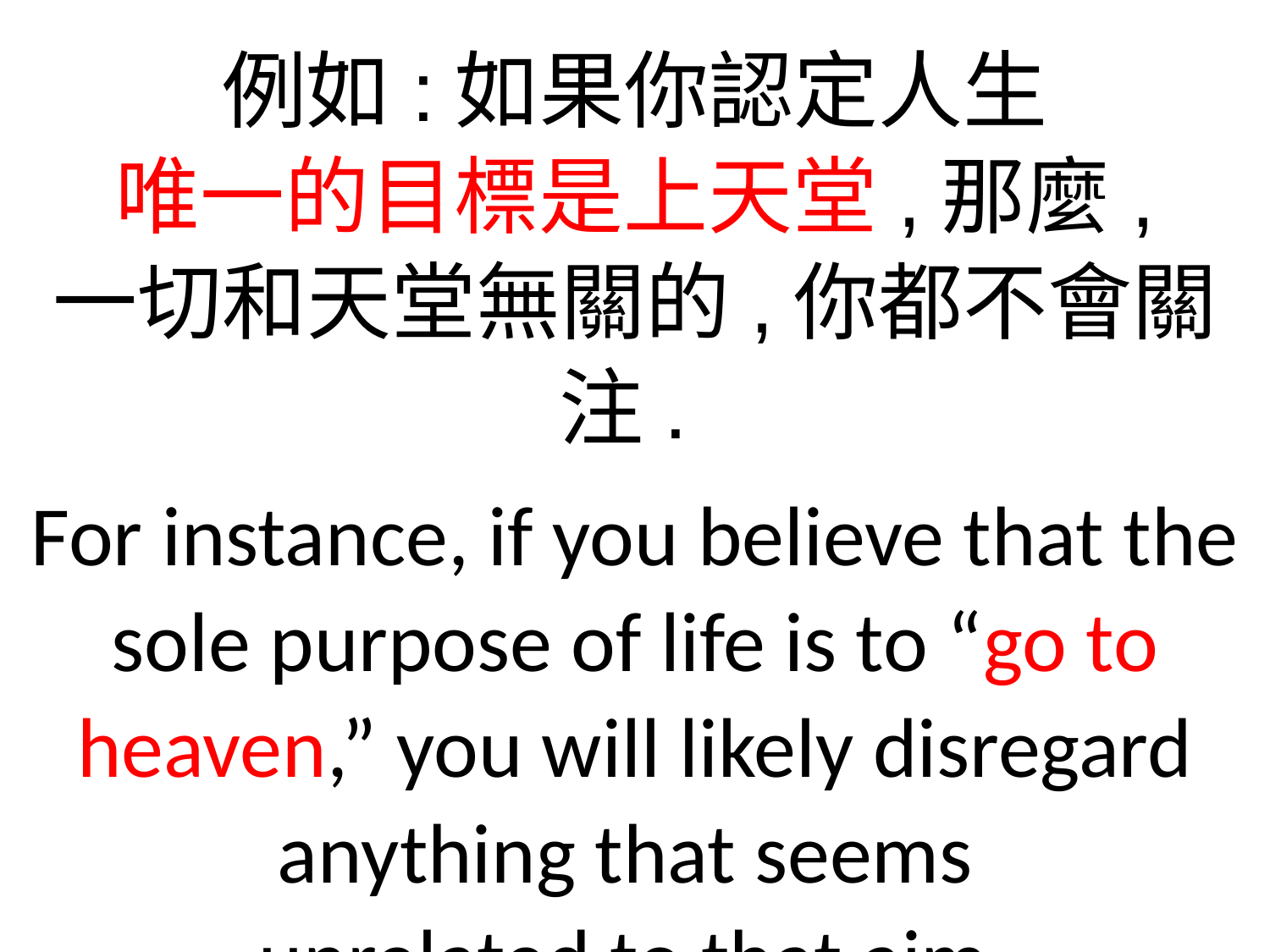

例如:如果你認定人生
唯一的目標是上天堂,那麼,
一切和天堂無關的,你都不會關注.
For instance, if you believe that the sole purpose of life is to “go to heaven,” you will likely disregard anything that seems
unrelated to that aim.